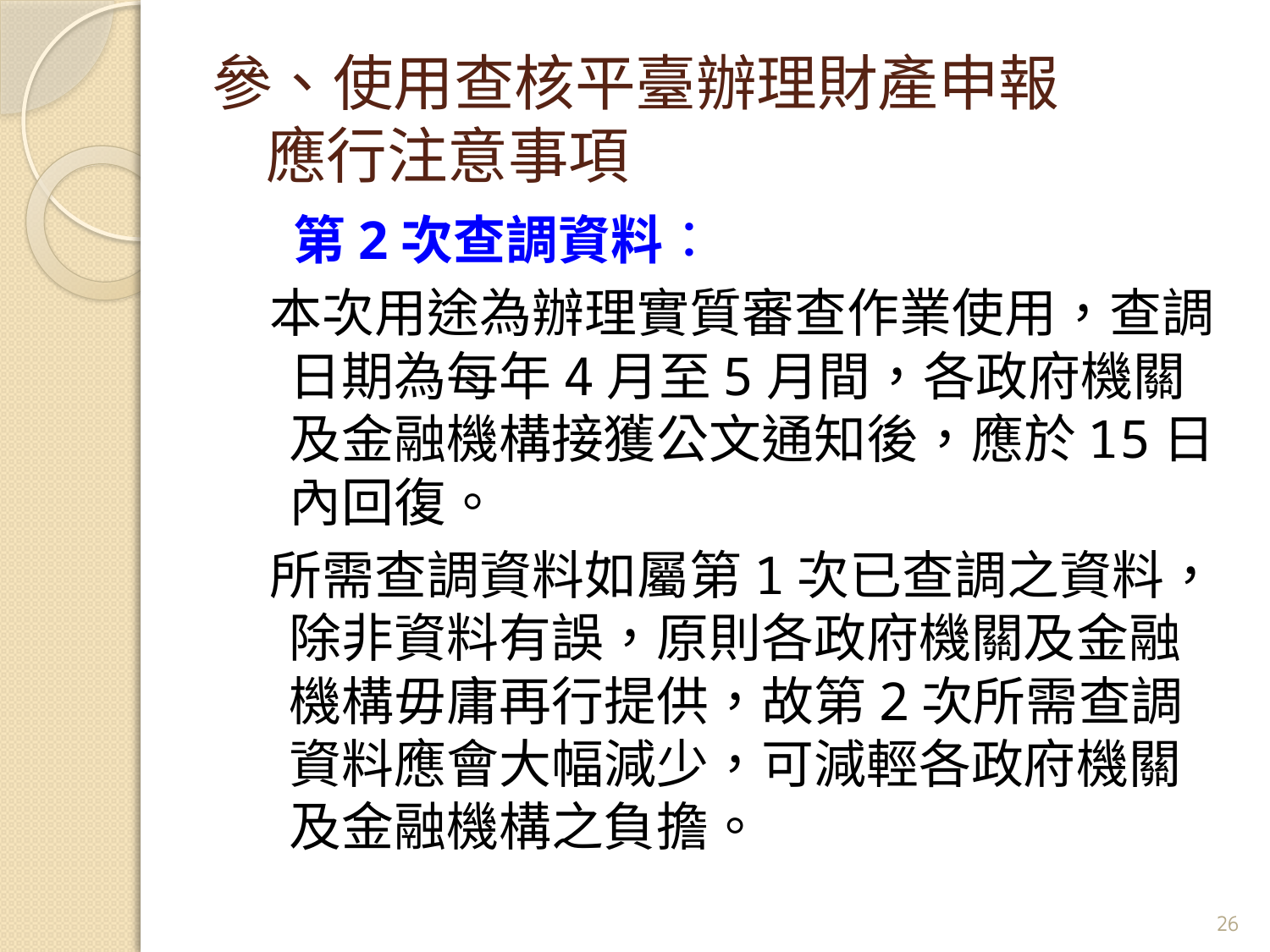

# 參、使用查核平臺辦理財產申報 應行注意事項
     第2次查調資料：
   本次用途為辦理實質審查作業使用，查調日期為每年4月至5月間，各政府機關及金融機構接獲公文通知後，應於15日內回復。
   所需查調資料如屬第1次已查調之資料，除非資料有誤，原則各政府機關及金融機構毋庸再行提供，故第2次所需查調資料應會大幅減少，可減輕各政府機關及金融機構之負擔。
26